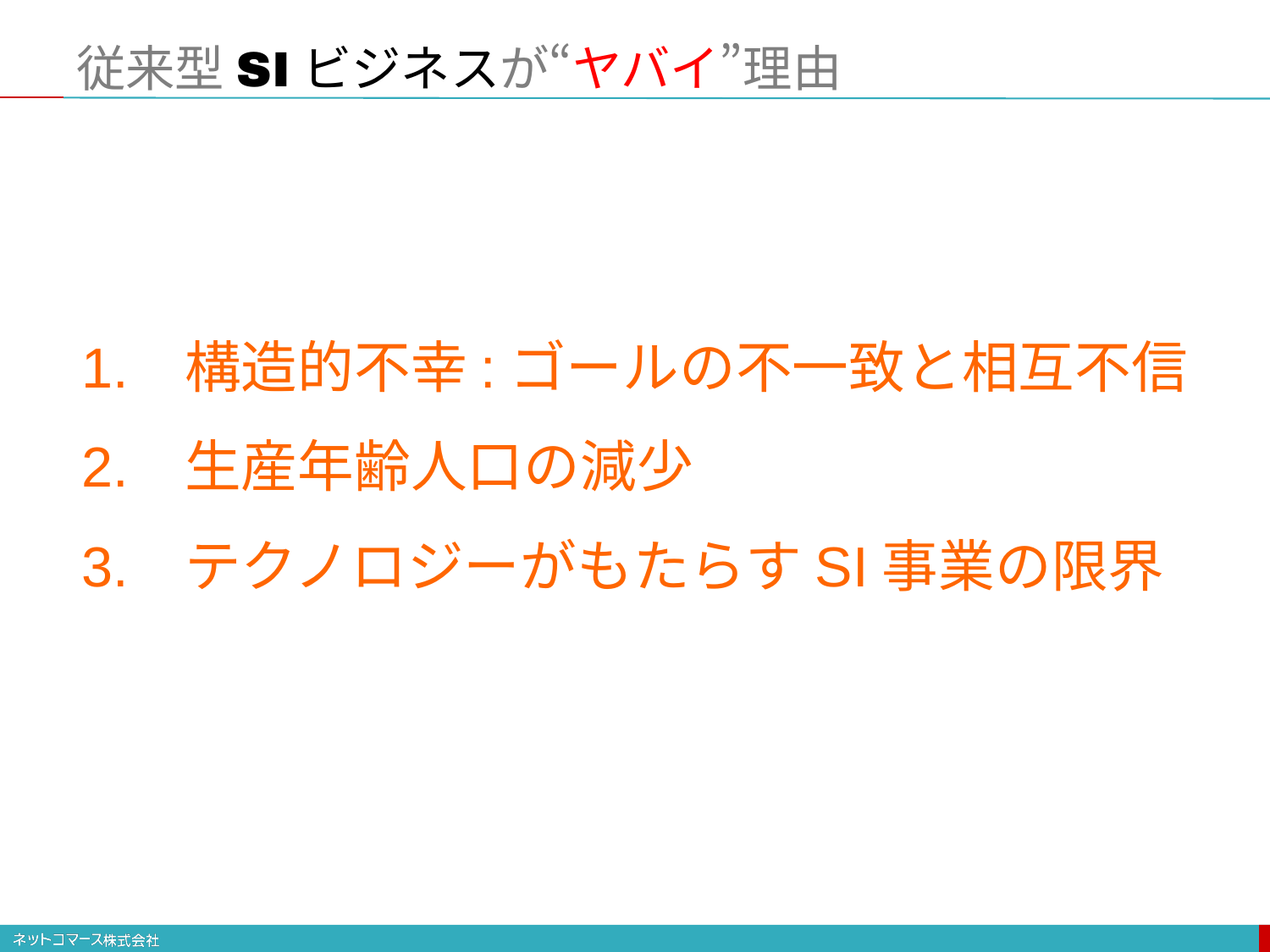

# 従来型SIビジネスが“ヤバイ”理由
構造的不幸:ゴールの不一致と相互不信
生産年齢人口の減少
テクノロジーがもたらすSI事業の限界